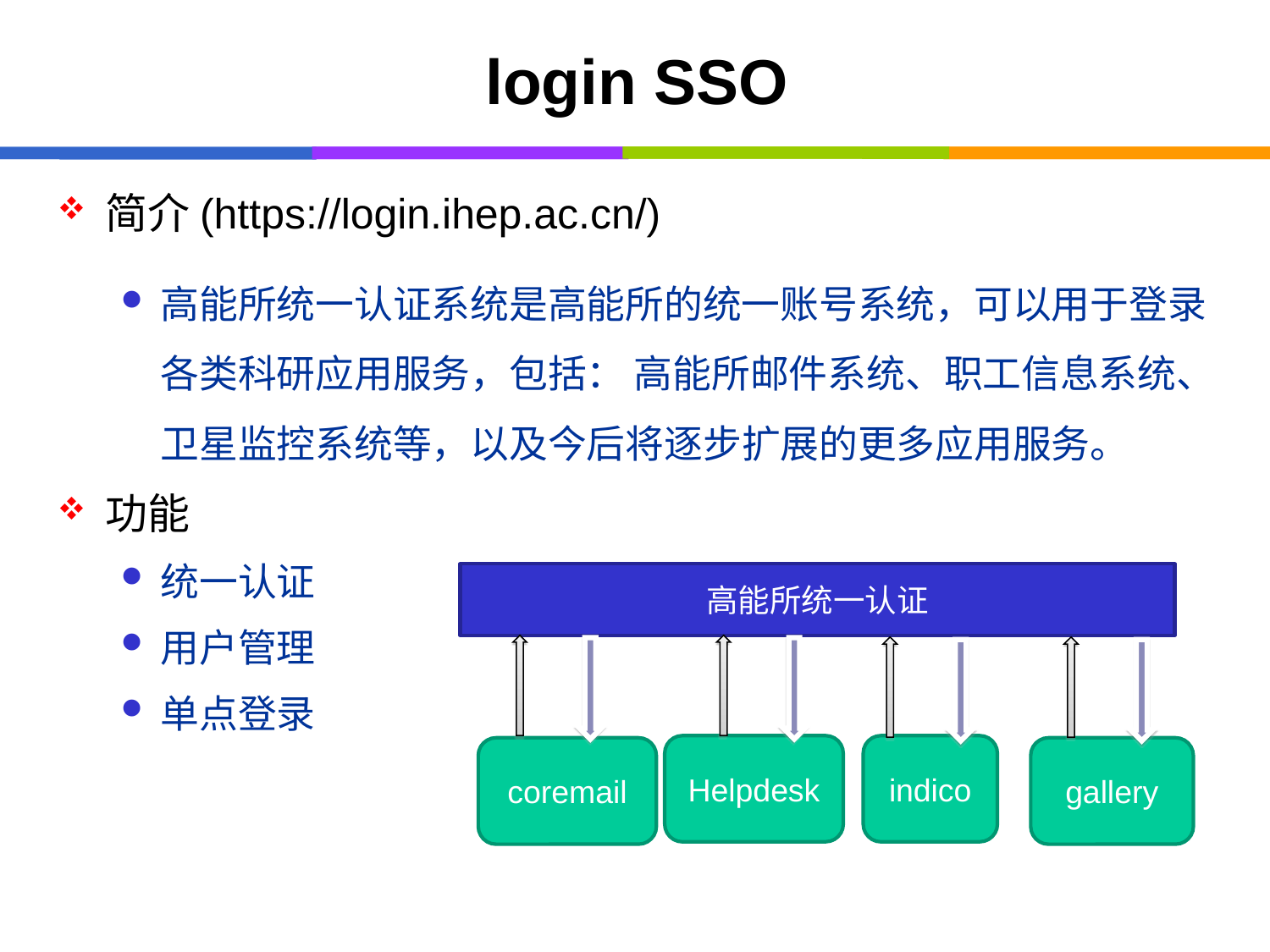

# login SSO
简介(https://login.ihep.ac.cn/)
高能所统一认证系统是高能所的统一账号系统，可以用于登录各类科研应用服务，包括： 高能所邮件系统、职工信息系统、卫星监控系统等，以及今后将逐步扩展的更多应用服务。
功能
统一认证
用户管理
单点登录
高能所统一认证

Helpdesk
indico
coremail
gallery